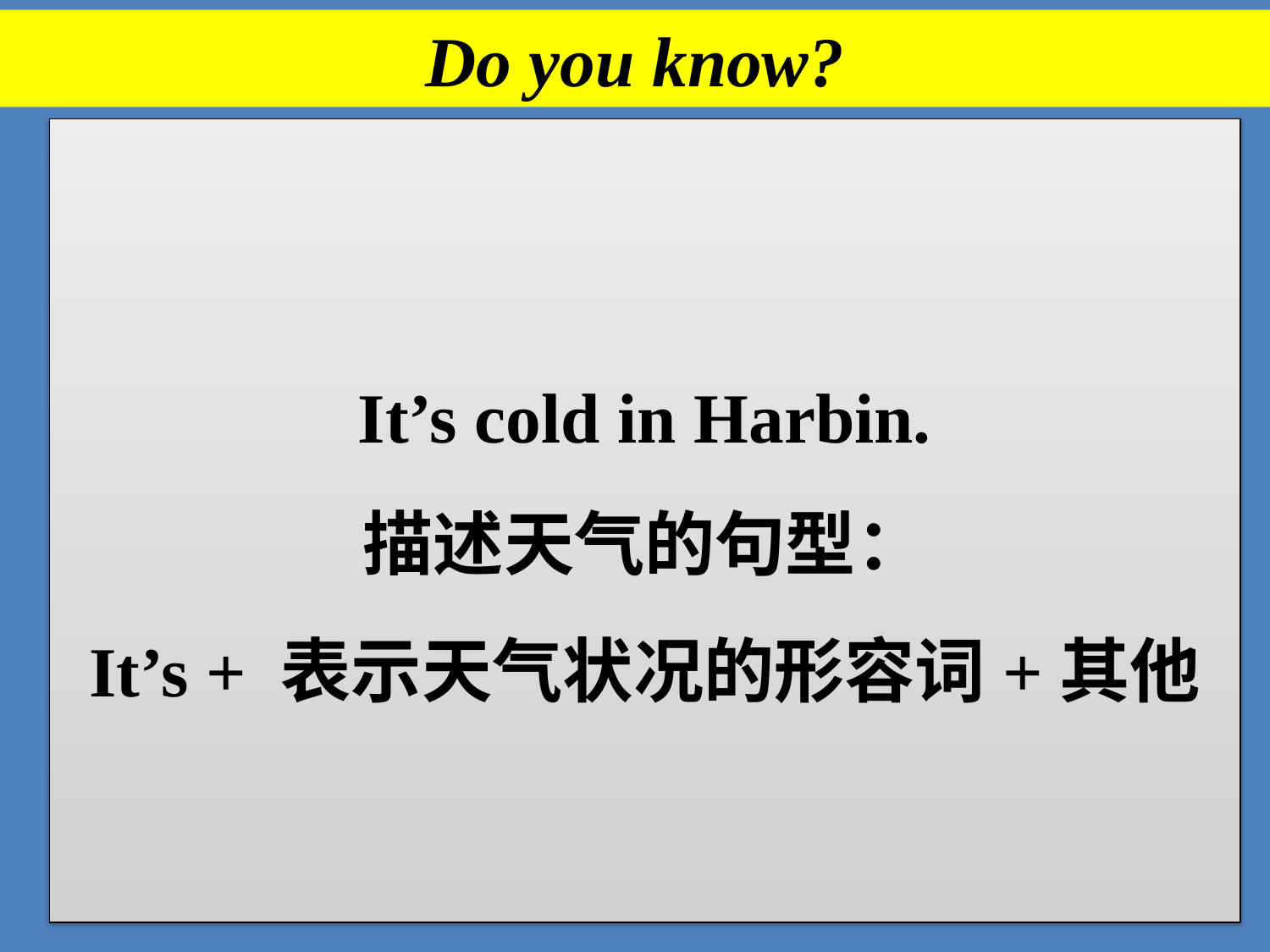

Do you know?
It’s cold in Harbin.
描述天气的句型：
It’s + 表示天气状况的形容词+其他